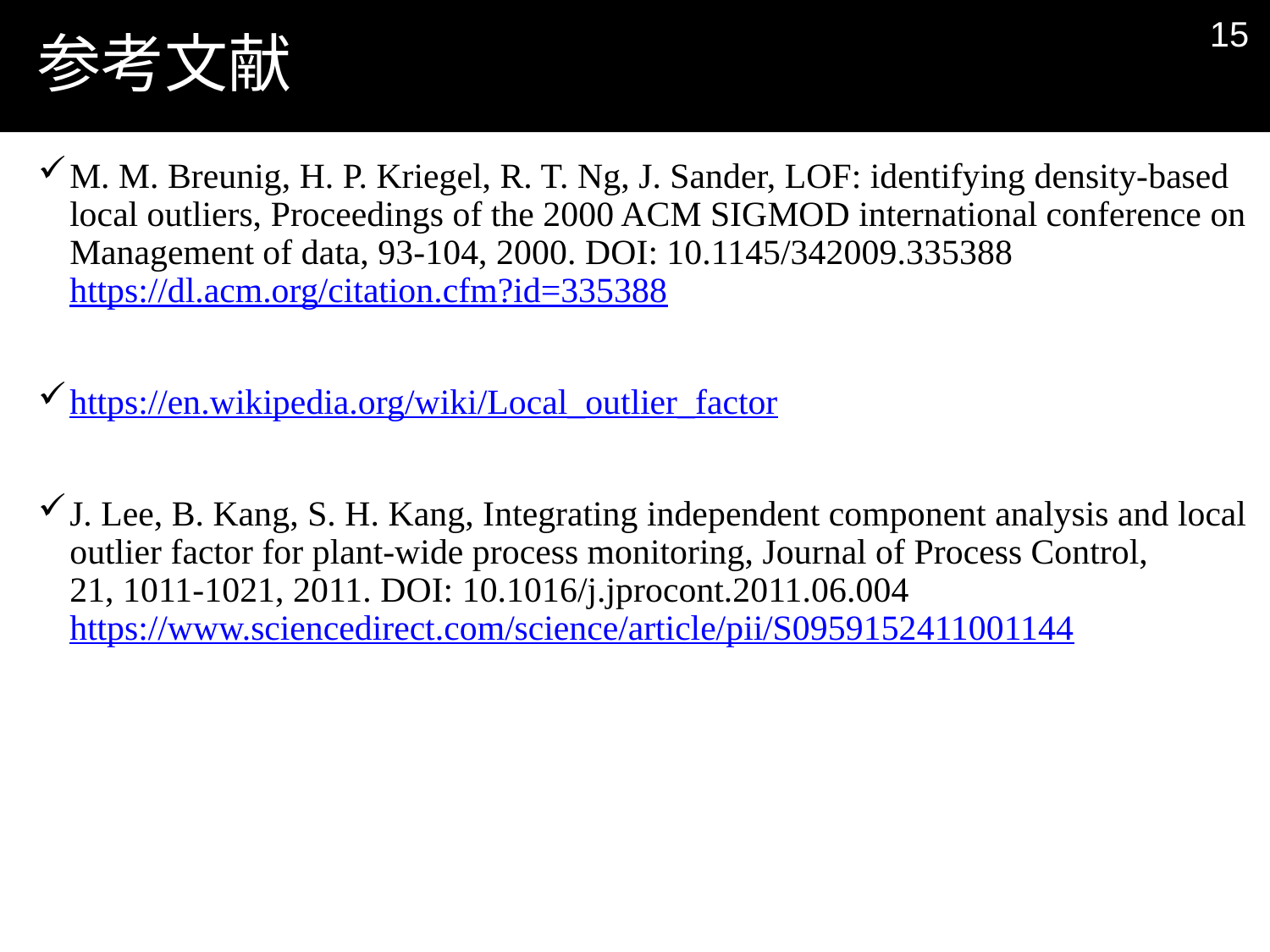

15
# 参考文献
M. M. Breunig, H. P. Kriegel, R. T. Ng, J. Sander, LOF: identifying density-based
local outliers, Proceedings of the 2000 ACM SIGMOD international conference on
Management of data, 93-104, 2000. DOI: 10.1145/342009.335388
https://dl.acm.org/citation.cfm?id=335388

https://en.wikipedia.org/wiki/Local_outlier_factor

J. Lee, B. Kang, S. H. Kang, Integrating independent component analysis and local
outlier factor for plant-wide process monitoring, Journal of Process Control,
21, 1011-1021, 2011. DOI: 10.1016/j.jprocont.2011.06.004
https://www.sciencedirect.com/science/article/pii/S0959152411001144